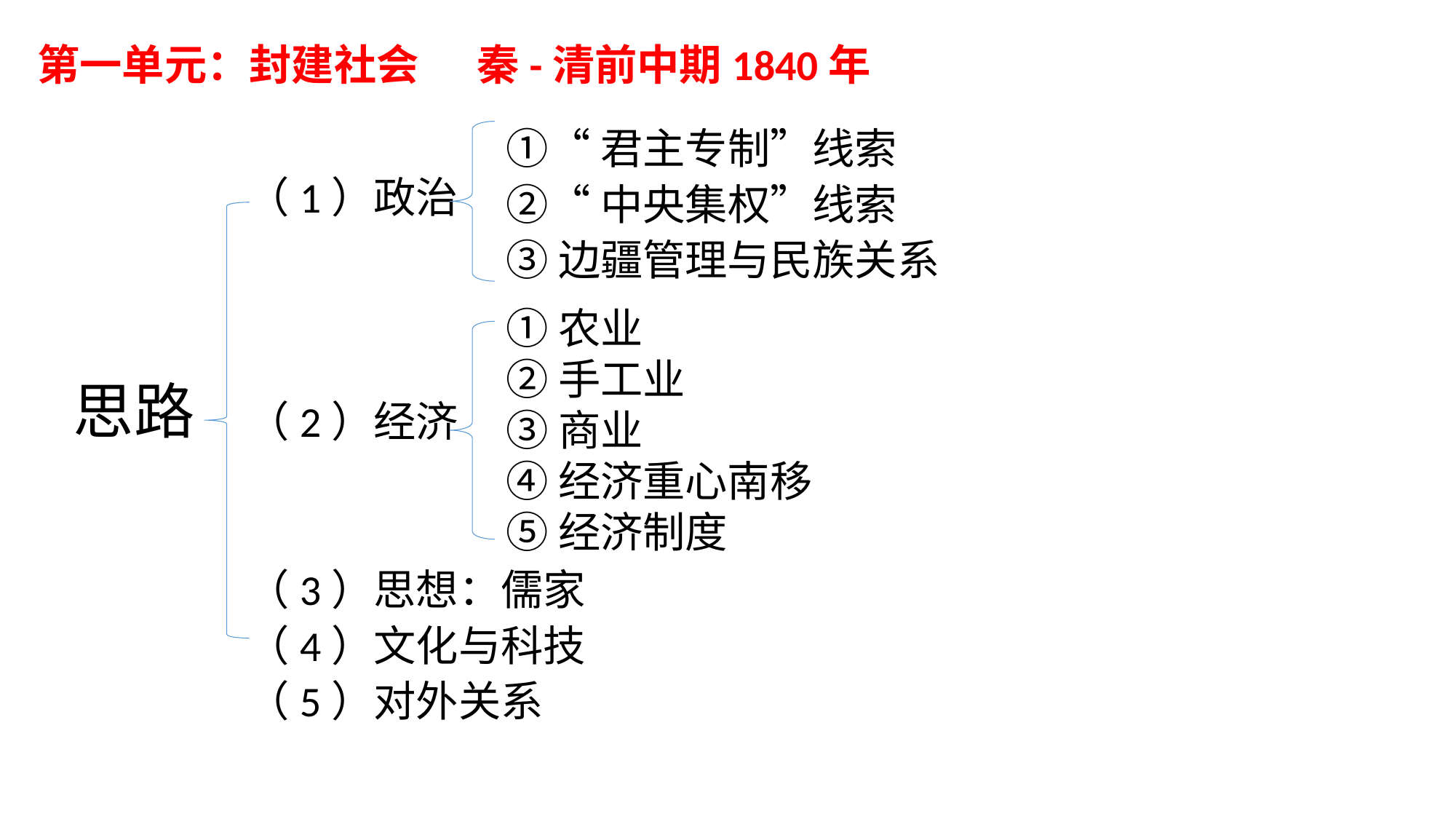

第一单元：封建社会      秦-清前中期1840年
①“君主专制”线索
②“中央集权”线索
③边疆管理与民族关系

（1）政治

（2）经济

（3）思想：儒家
（4）文化与科技
（5）对外关系

①农业
②手工业
③商业
④经济重心南移
⑤经济制度

思路